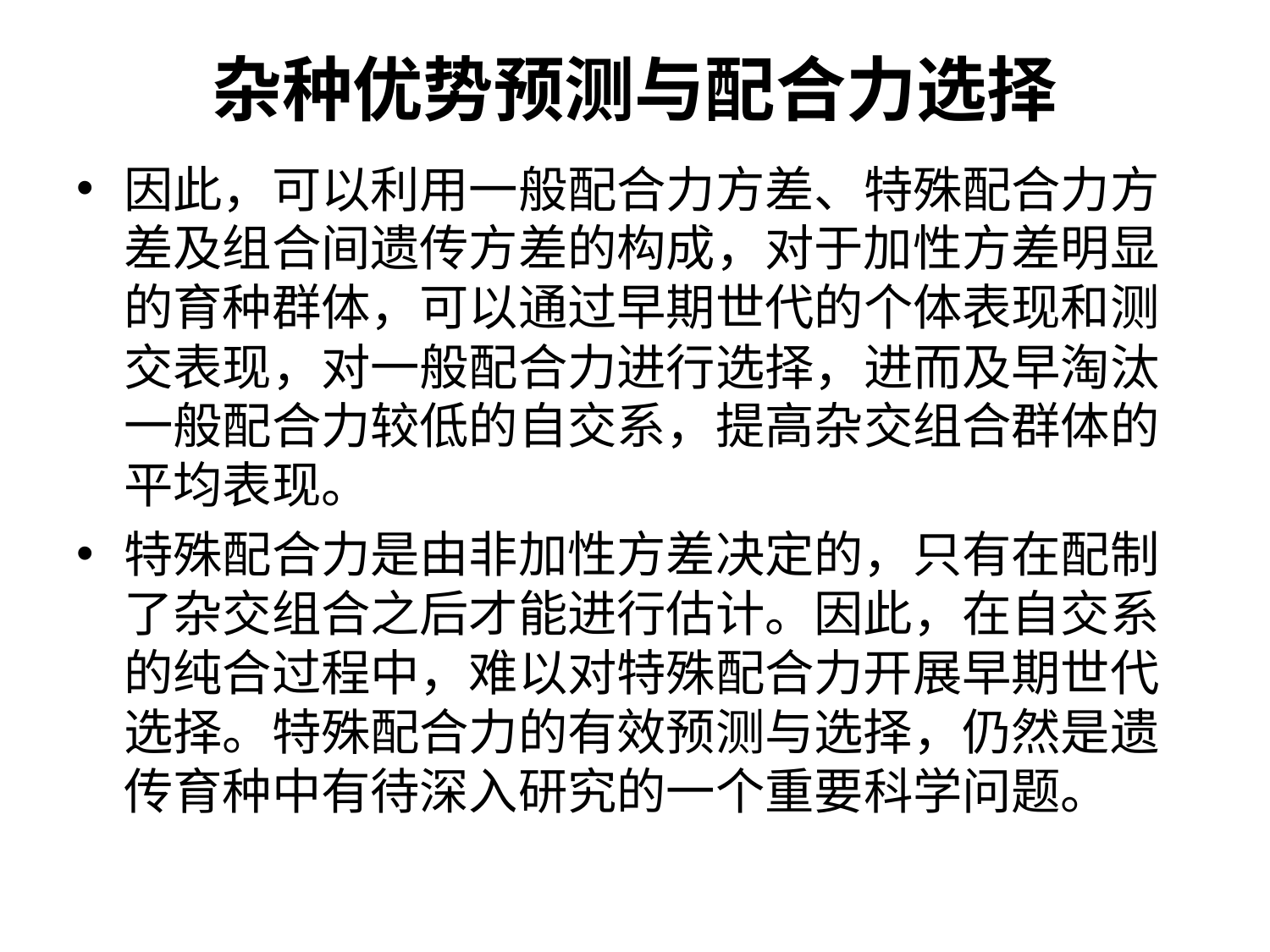

# 杂种优势预测与配合力选择
因此，可以利用一般配合力方差、特殊配合力方差及组合间遗传方差的构成，对于加性方差明显的育种群体，可以通过早期世代的个体表现和测交表现，对一般配合力进行选择，进而及早淘汰一般配合力较低的自交系，提高杂交组合群体的平均表现。
特殊配合力是由非加性方差决定的，只有在配制了杂交组合之后才能进行估计。因此，在自交系的纯合过程中，难以对特殊配合力开展早期世代选择。特殊配合力的有效预测与选择，仍然是遗传育种中有待深入研究的一个重要科学问题。